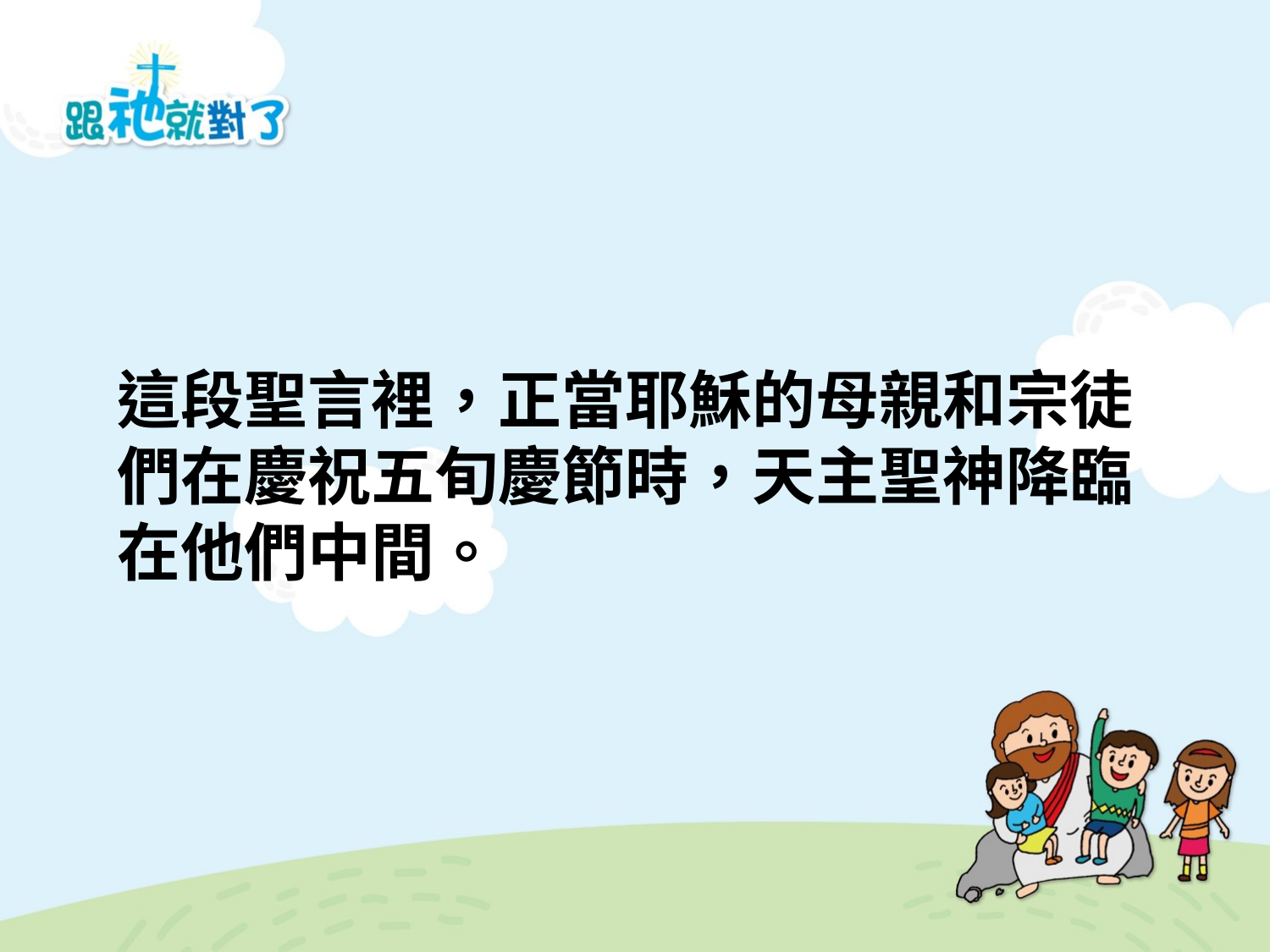

這段聖言裡，正當耶穌的母親和宗徒們在慶祝五旬慶節時，天主聖神降臨在他們中間。